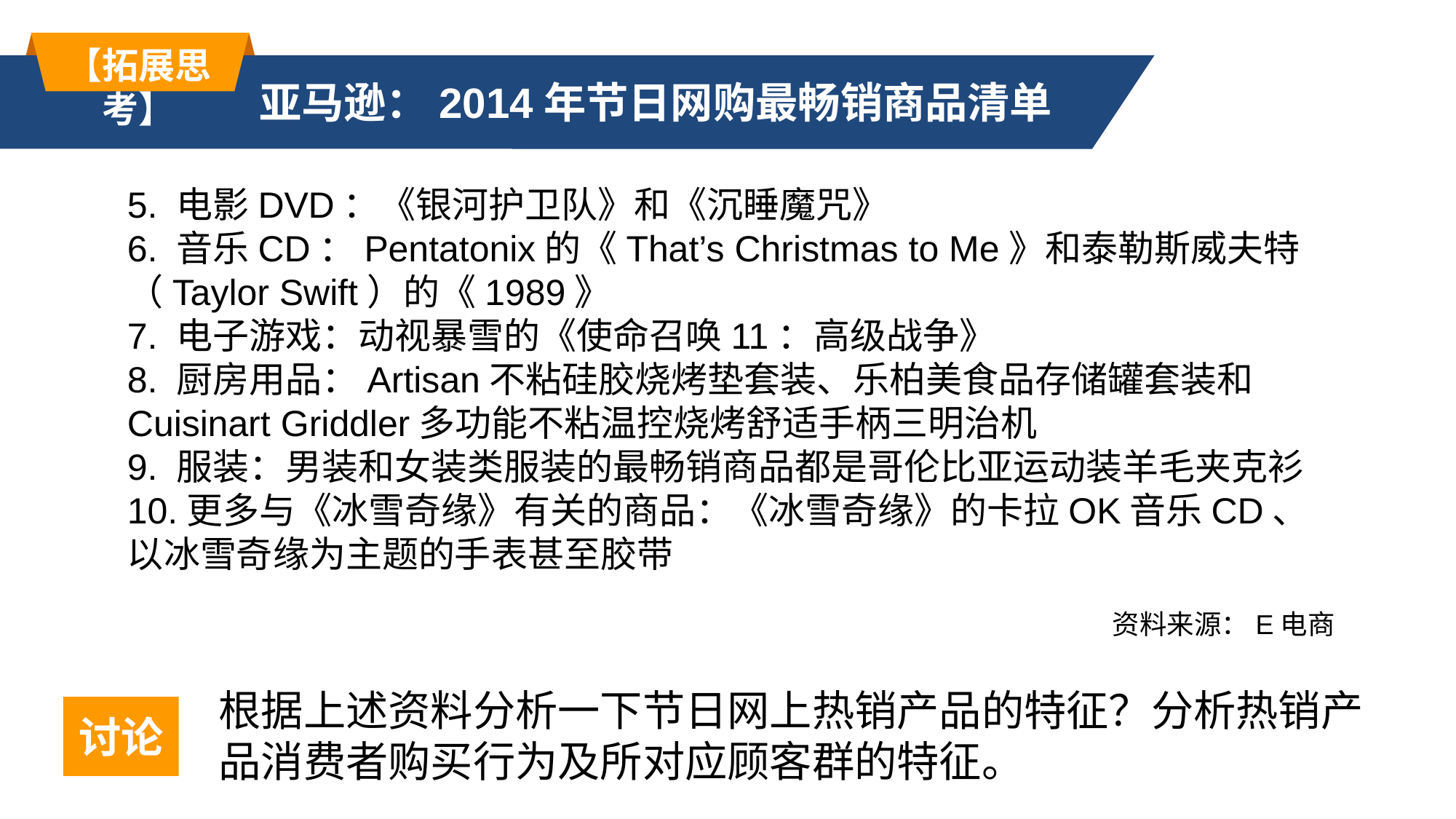

【拓展思考】

亚马逊：2014年节日网购最畅销商品清单
5. 电影DVD：《银河护卫队》和《沉睡魔咒》
6. 音乐CD：Pentatonix的《That’s Christmas to Me》和泰勒斯威夫特（Taylor Swift）的《1989》
7. 电子游戏：动视暴雪的《使命召唤11：高级战争》
8. 厨房用品：Artisan不粘硅胶烧烤垫套装、乐柏美食品存储罐套装和Cuisinart Griddler多功能不粘温控烧烤舒适手柄三明治机
9. 服装：男装和女装类服装的最畅销商品都是哥伦比亚运动装羊毛夹克衫
10.更多与《冰雪奇缘》有关的商品：《冰雪奇缘》的卡拉OK音乐CD、以冰雪奇缘为主题的手表甚至胶带

资料来源：E电商
根据上述资料分析一下节日网上热销产品的特征？分析热销产品消费者购买行为及所对应顾客群的特征。
讨论